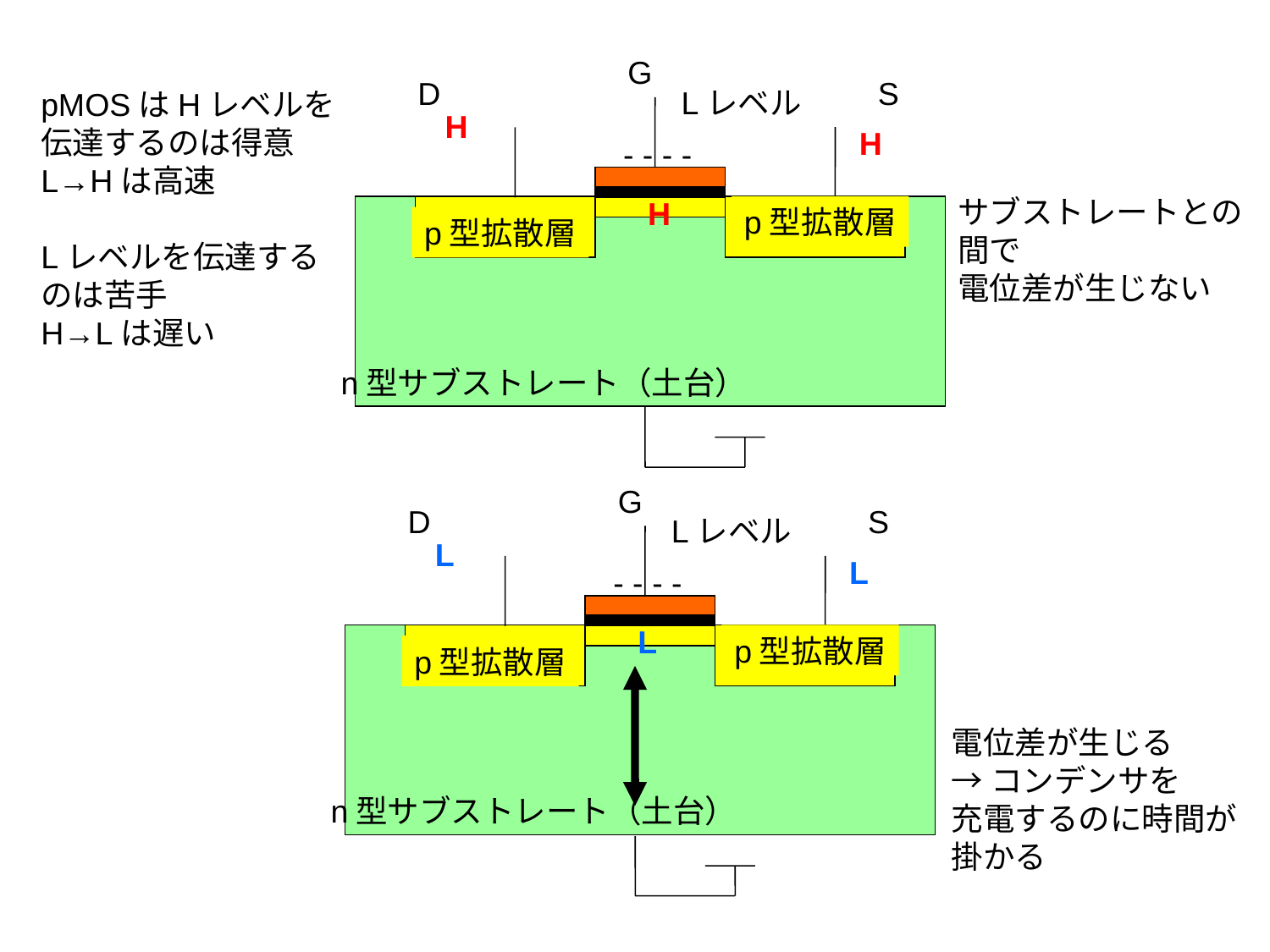

G
D
S
　Lレベル
pMOSはHレベルを
伝達するのは得意
L→Hは高速

Lレベルを伝達する
のは苦手
H→Lは遅い

H
H

- - - -

サブストレートとの
間で
電位差が生じない
H

p型拡散層

p型拡散層
n型サブストレート（土台）

G
D
S
　Lレベル

L
L

- - - -

L

p型拡散層

p型拡散層

電位差が生じる
→コンデンサを
充電するのに時間が
掛かる
n型サブストレート（土台）